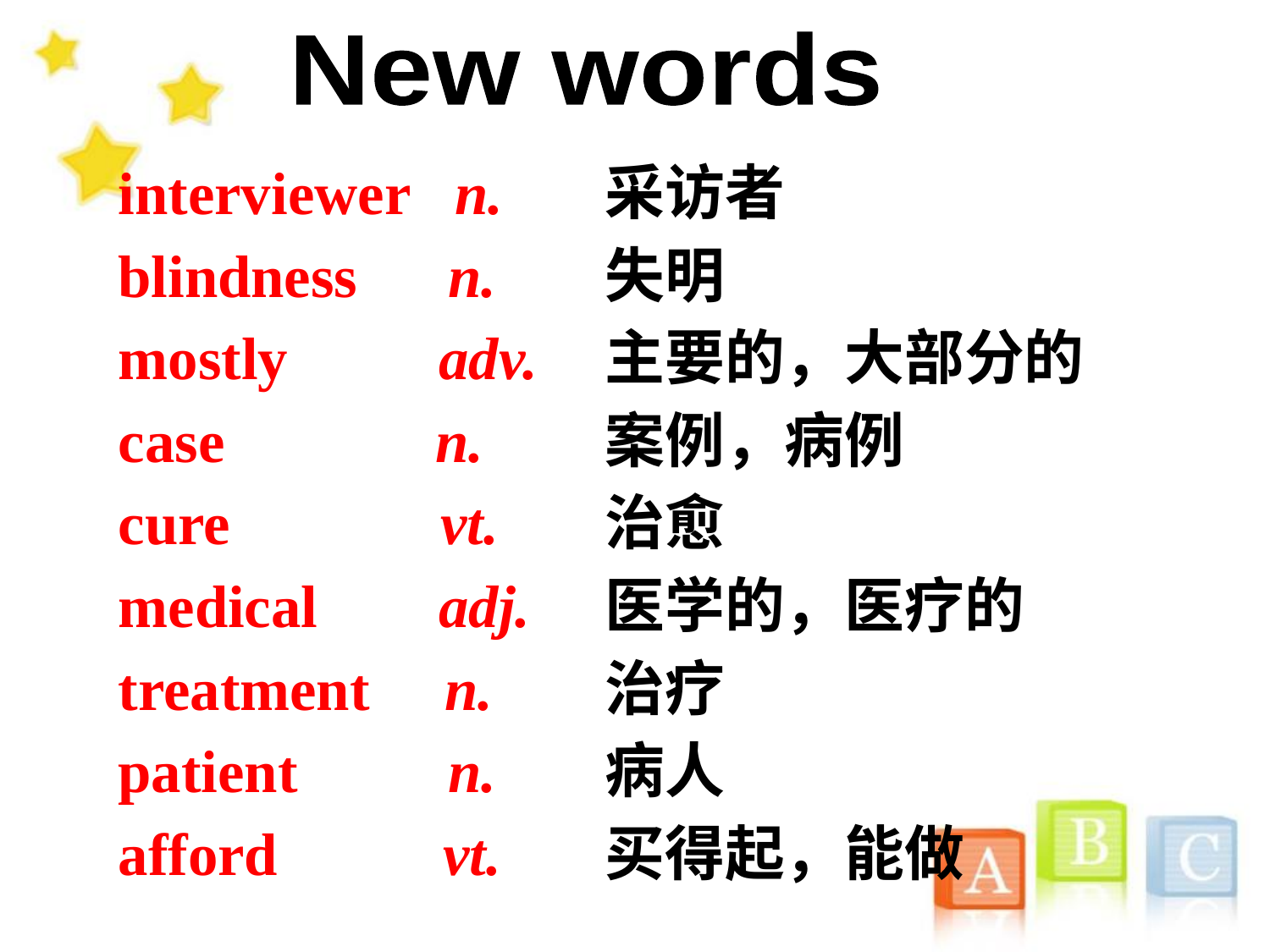

New words
interviewer   n.
blindness      n.
mostly          adv.
case              n.
cure              vt.
medical        adj.
treatment     n.
patient          n.
afford           vt.
采访者
失明
主要的，大部分的
案例，病例
治愈
医学的，医疗的
治疗
病人
买得起，能做